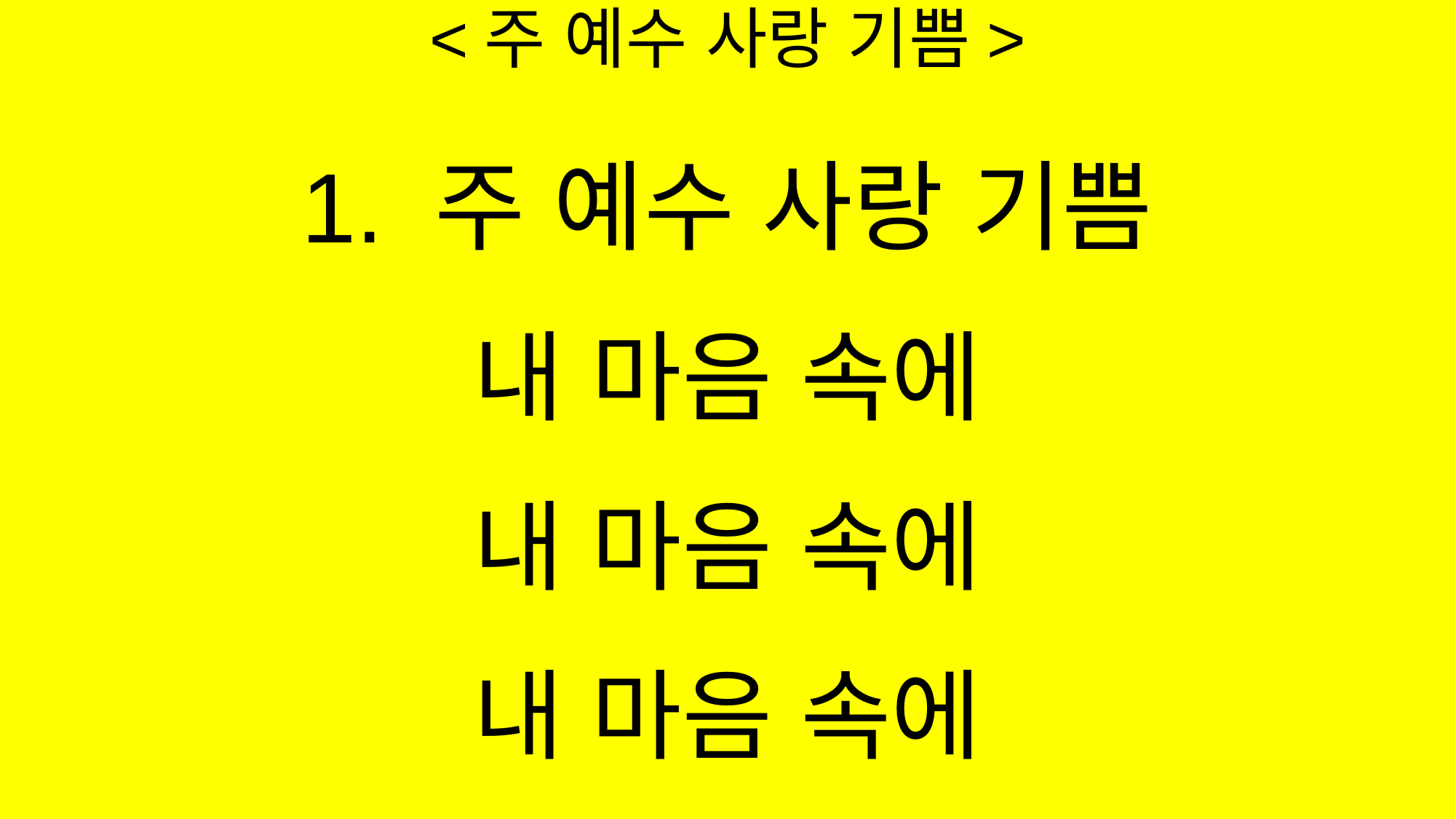

# <주 예수 사랑 기쁨>
1. 주 예수 사랑 기쁨

내 마음 속에

내 마음 속에

내 마음 속에